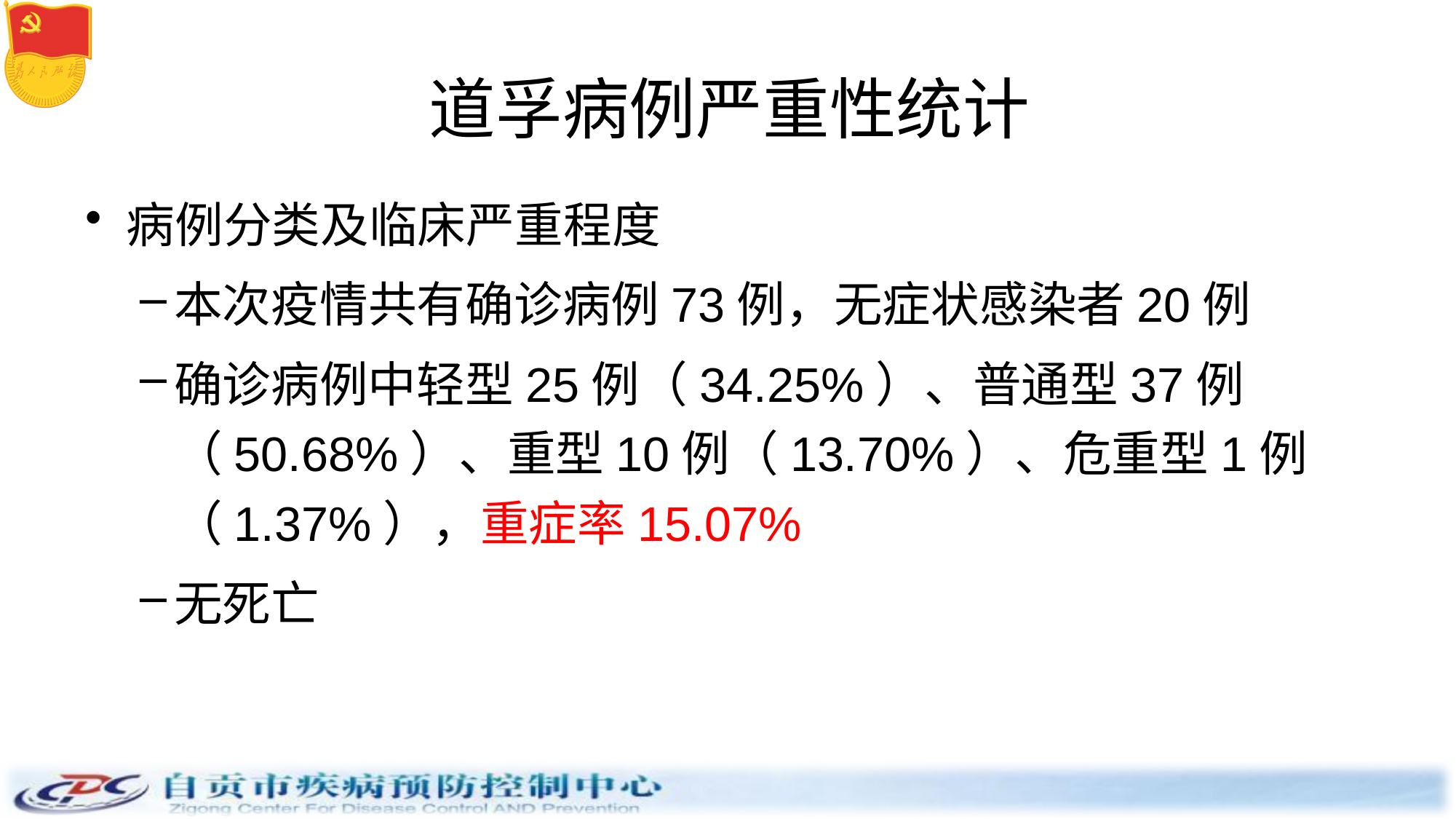

# 道孚病例严重性统计
病例分类及临床严重程度
本次疫情共有确诊病例73例，无症状感染者20例
确诊病例中轻型25例（34.25%）、普通型37例（50.68%）、重型10例（13.70%）、危重型1例（1.37%），重症率15.07%
无死亡